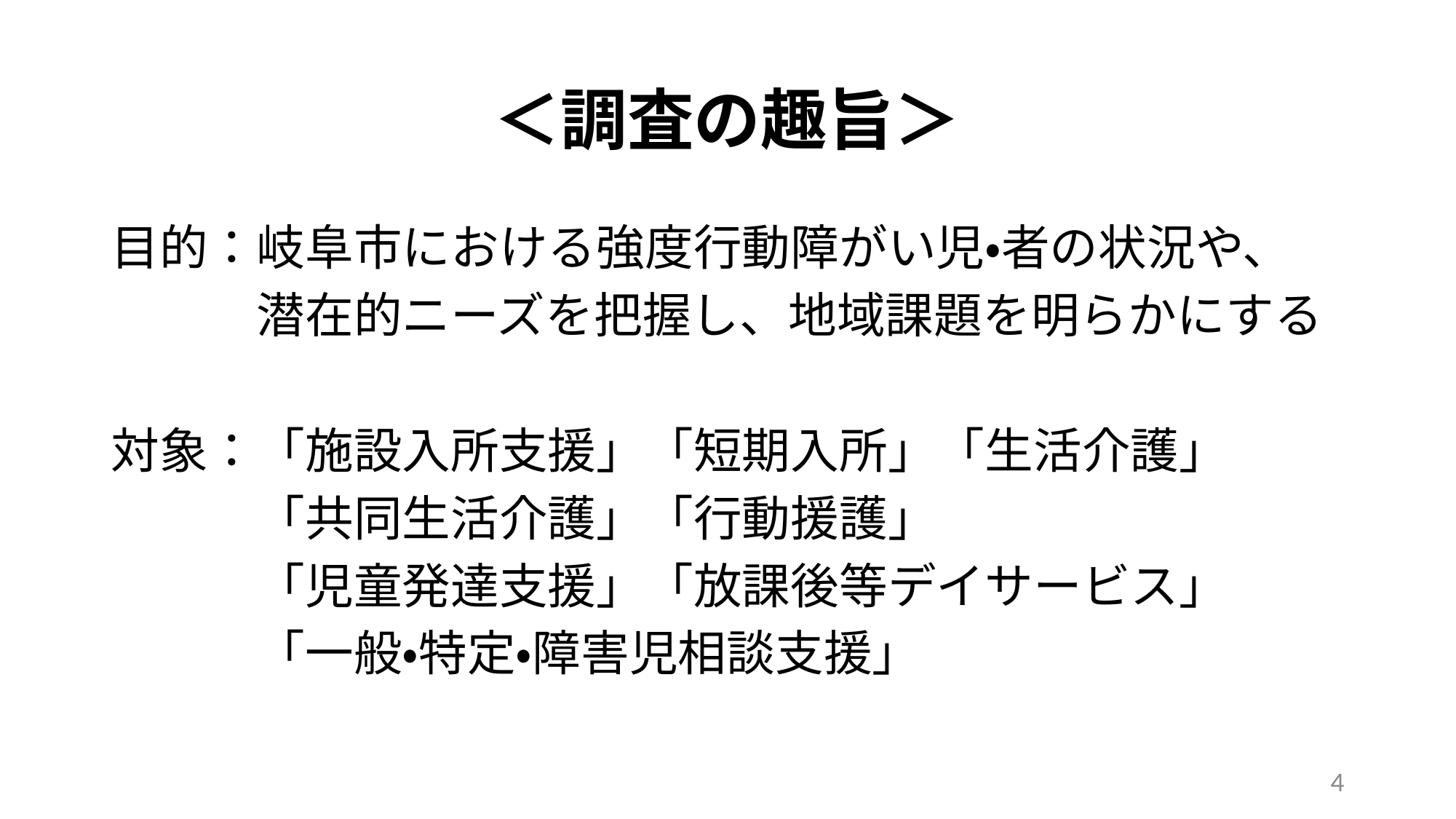

# ＜調査の趣旨＞
目的：岐阜市における強度行動障がい児・者の状況や、
　　　潜在的ニーズを把握し、地域課題を明らかにする

対象：「施設入所支援」「短期入所」「生活介護」
　　　「共同生活介護」「行動援護」
　　　「児童発達支援」「放課後等デイサービス」
　　　「一般・特定・障害児相談支援」
4